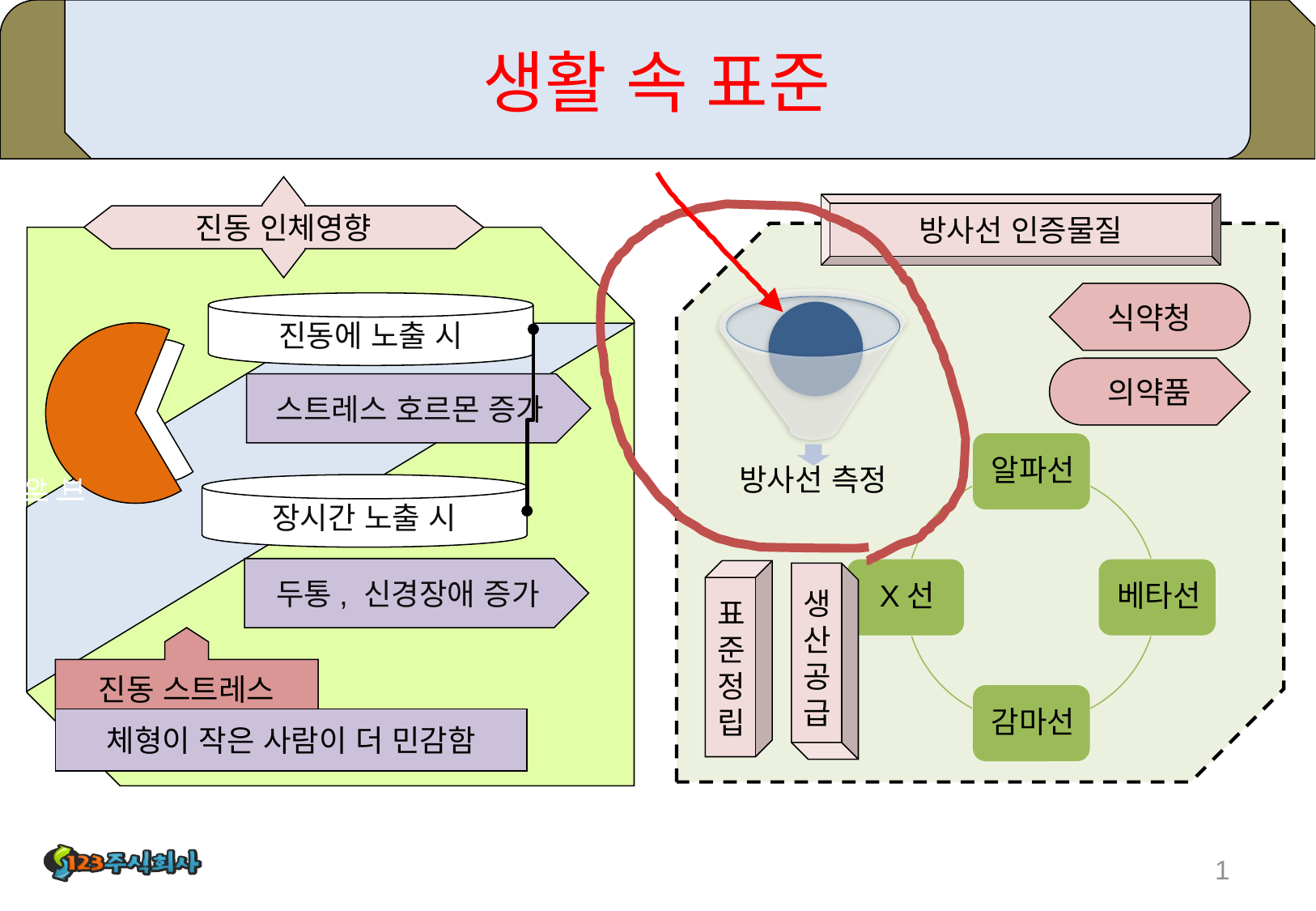

# 생활 속 표준

진동 인체영향

진동에 노출 시

피해

스트레스 호르몬 증가
장시간 노출 시
두통, 신경장애 증가
진동 스트레스
체형이 작은 사람이 더 민감함
방사선 인증물질

방사선 측정

식약청
의약품
알파선
베타선
감마선
X선
표준정립

생
산
공
급

1